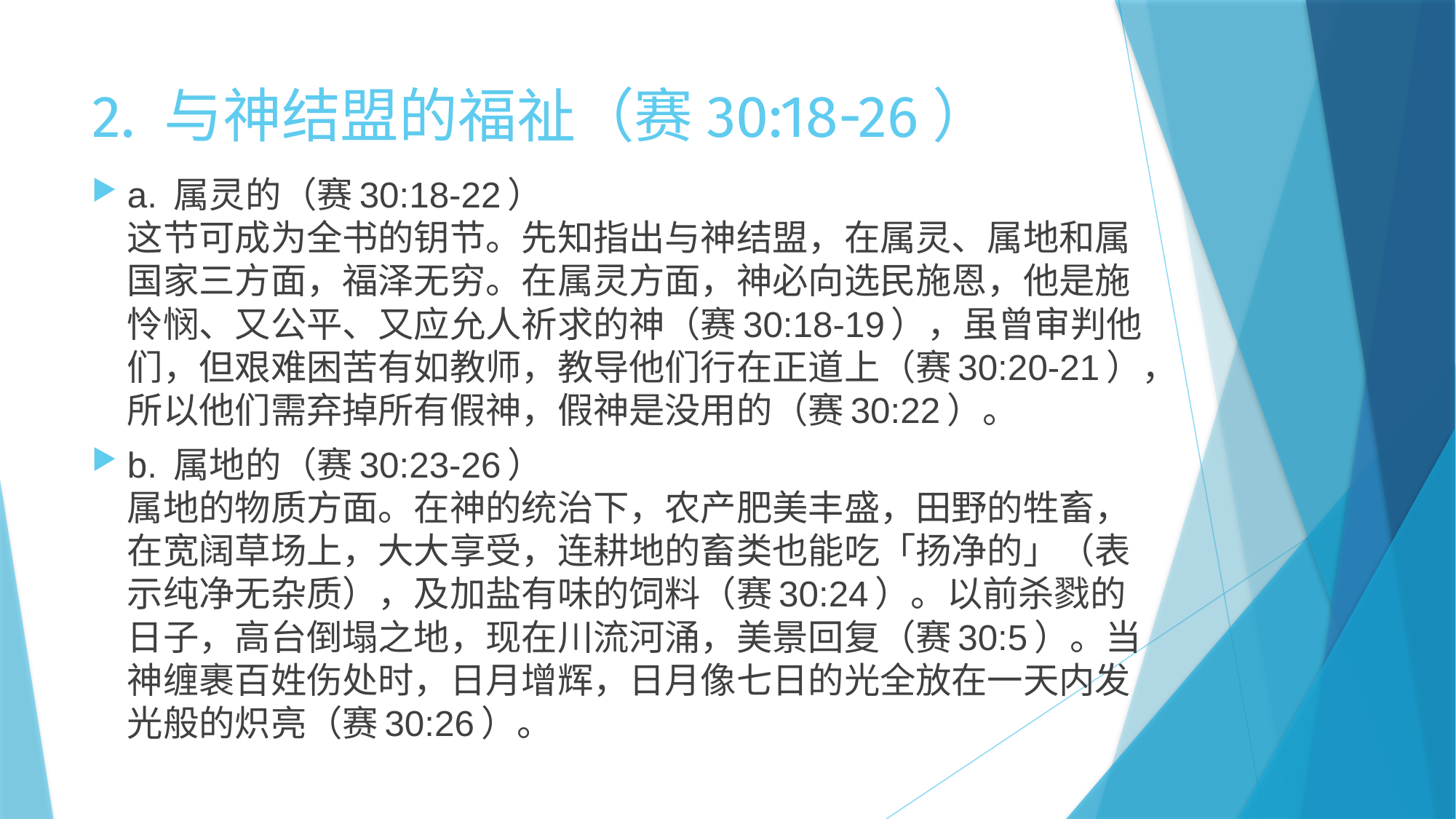

# 2. 与神结盟的福祉（赛30:18-26）
a. 属灵的（赛30:18-22）
这节可成为全书的钥节。先知指出与神结盟，在属灵、属地和属国家三方面，福泽无穷。在属灵方面，神必向选民施恩，他是施怜悯、又公平、又应允人祈求的神（赛30:18-19），虽曾审判他们，但艰难困苦有如教师，教导他们行在正道上（赛30:20-21），所以他们需弃掉所有假神，假神是没用的（赛30:22）。
b. 属地的（赛30:23-26）
属地的物质方面。在神的统治下，农产肥美丰盛，田野的牲畜，在宽阔草场上，大大享受，连耕地的畜类也能吃「扬净的」（表示纯净无杂质），及加盐有味的饲料（赛30:24）。以前杀戮的日子，高台倒塌之地，现在川流河涌，美景回复（赛30:5）。当神缠裹百姓伤处时，日月增辉，日月像七日的光全放在一天内发光般的炽亮（赛30:26）。